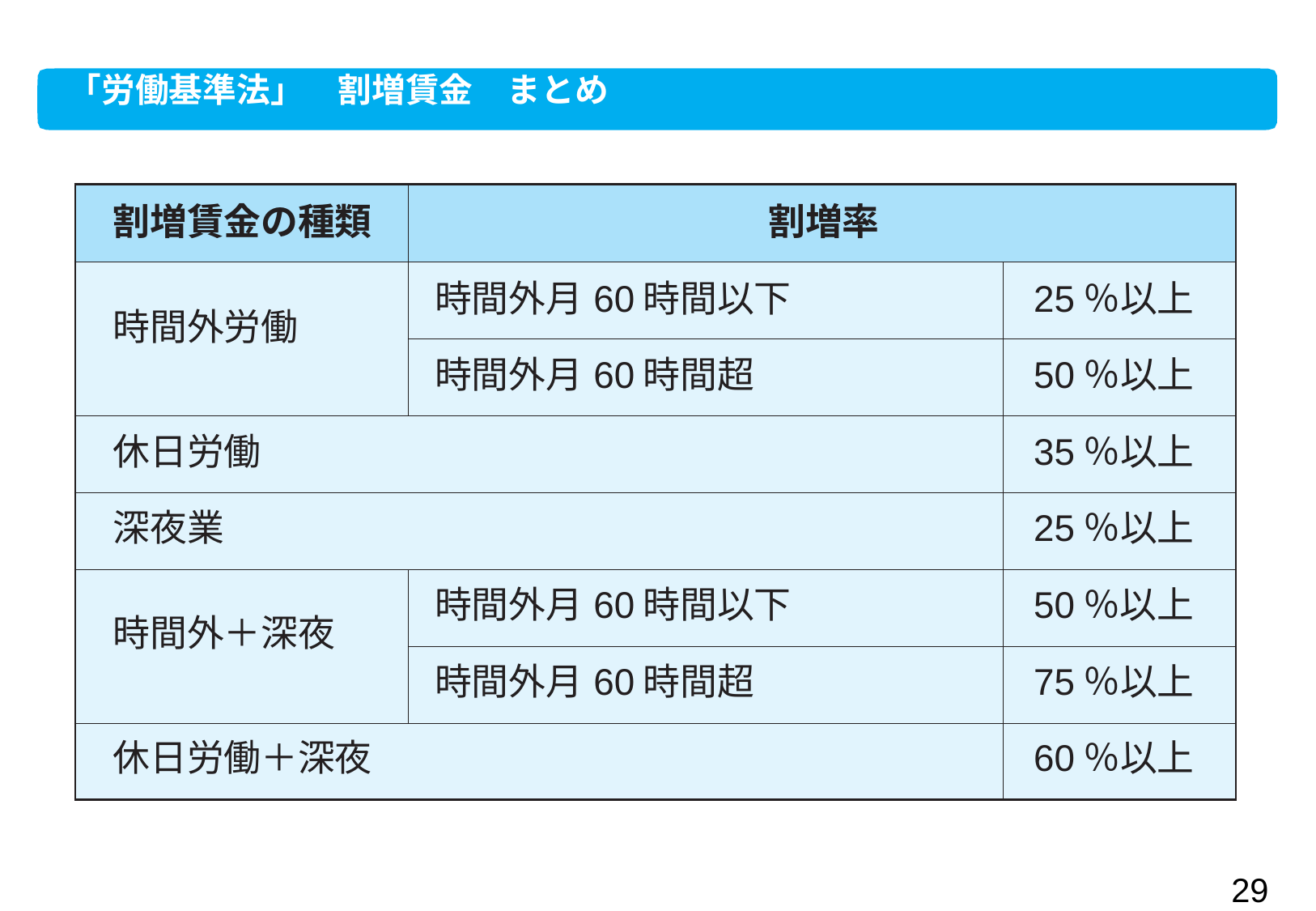

「労働基準法」　割増賃金　まとめ
| 割増賃金の種類 | 割増率 |  |
| --- | --- | --- |
| 時間外労働 | 時間外月60時間以下 | 25％以上 |
|  | 時間外月60時間超 | 50％以上 |
| 休日労働 |  | 35％以上 |
| 深夜業 |  | 25％以上 |
| 時間外＋深夜 | 時間外月60時間以下 | 50％以上 |
|  | 時間外月60時間超 | 75％以上 |
| 休日労働＋深夜 |  | 60％以上 |
29